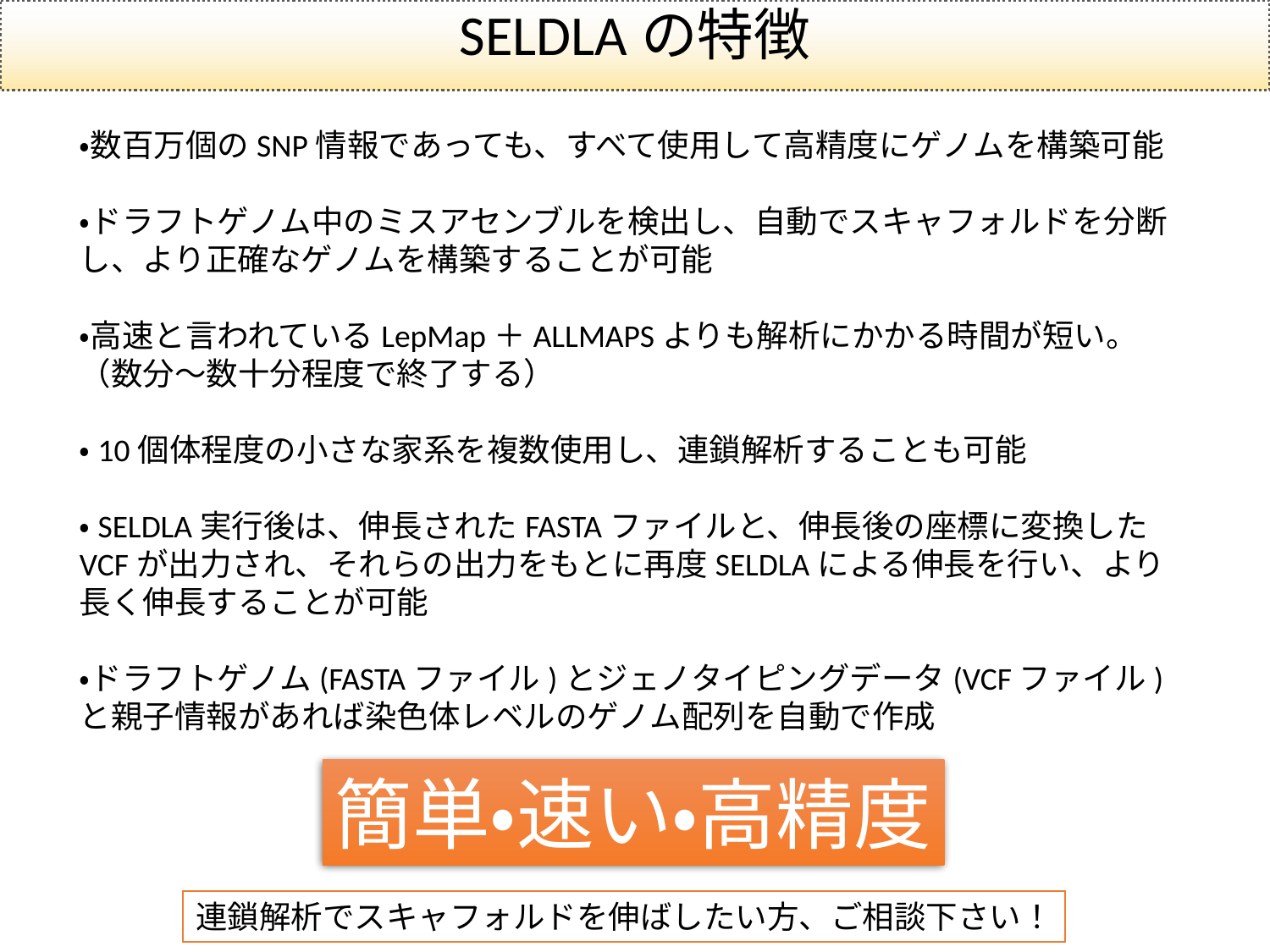

SELDLAの特徴
・数百万個のSNP情報であっても、すべて使用して高精度にゲノムを構築可能

・ドラフトゲノム中のミスアセンブルを検出し、自動でスキャフォルドを分断し、より正確なゲノムを構築することが可能

・高速と言われているLepMap＋ALLMAPSよりも解析にかかる時間が短い。（数分～数十分程度で終了する）

・10個体程度の小さな家系を複数使用し、連鎖解析することも可能

・SELDLA実行後は、伸長されたFASTAファイルと、伸長後の座標に変換したVCFが出力され、それらの出力をもとに再度SELDLAによる伸長を行い、より長く伸長することが可能

・ドラフトゲノム(FASTAファイル)とジェノタイピングデータ(VCFファイル)と親子情報があれば染色体レベルのゲノム配列を自動で作成
簡単・速い・高精度
連鎖解析でスキャフォルドを伸ばしたい方、ご相談下さい！